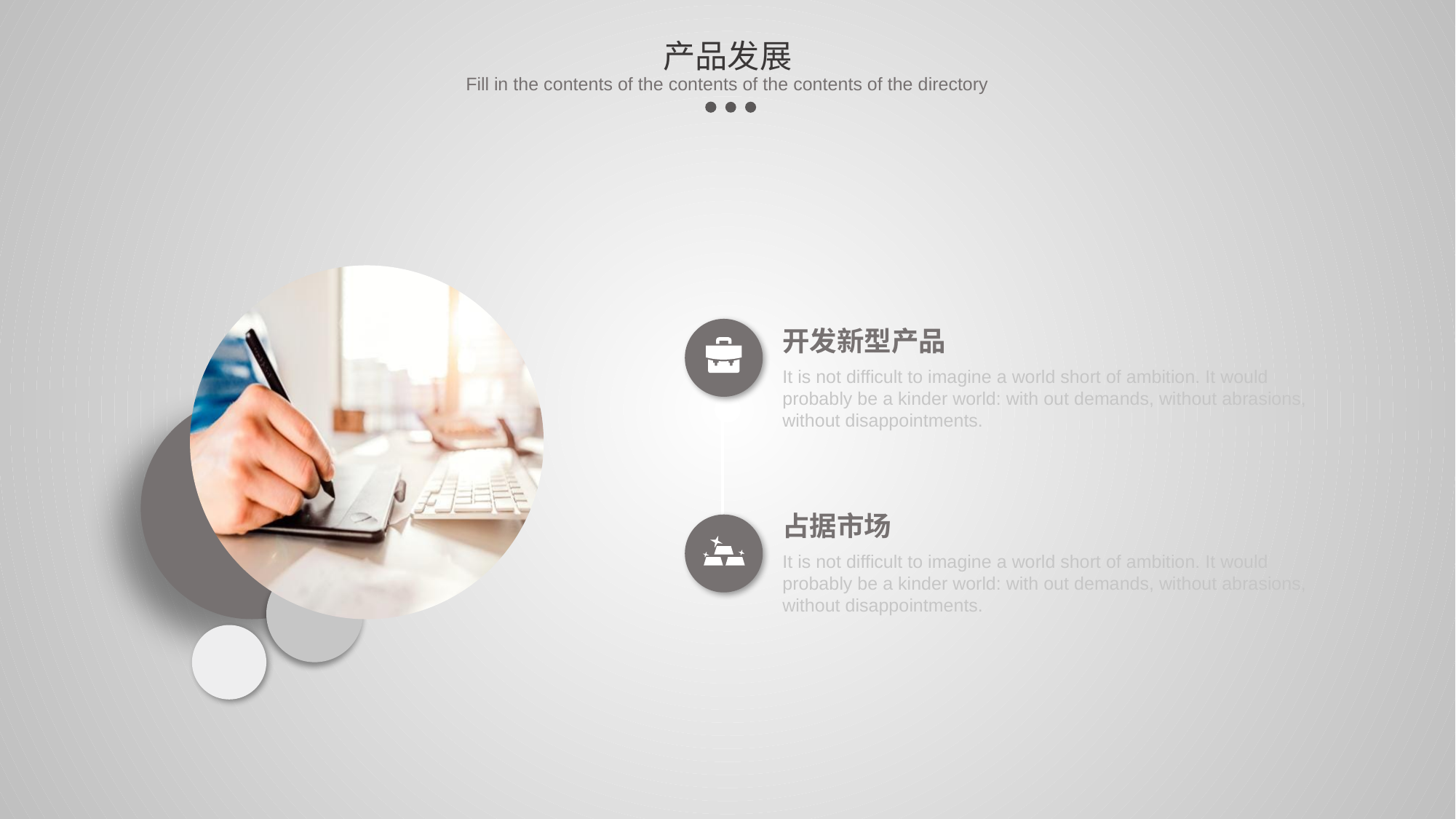

产品发展
Fill in the contents of the contents of the contents of the directory

开发新型产品
It is not difficult to imagine a world short of ambition. It would probably be a kinder world: with out demands, without abrasions, without disappointments.

占据市场

It is not difficult to imagine a world short of ambition. It would probably be a kinder world: with out demands, without abrasions, without disappointments.